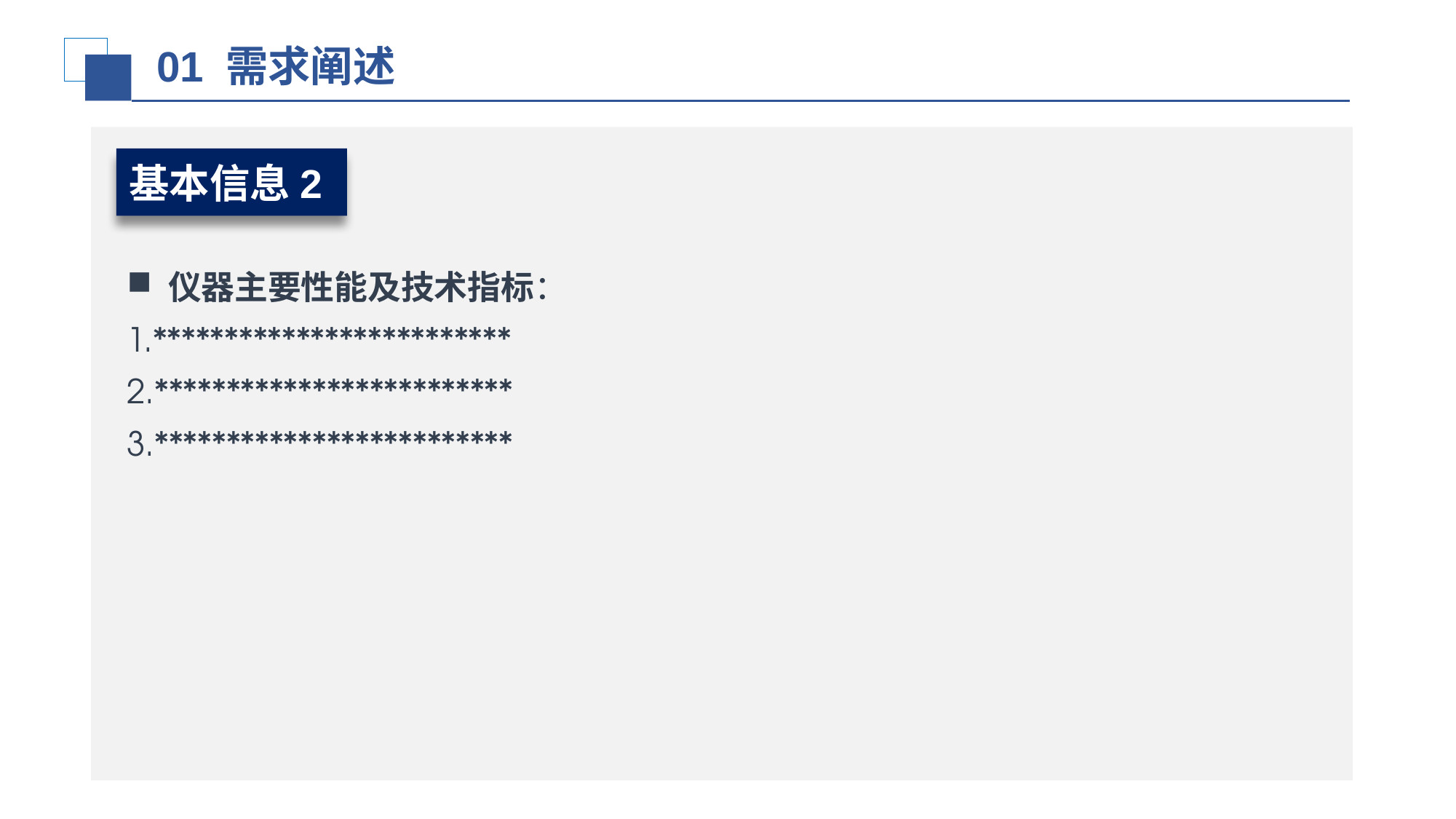

01 需求阐述

基本信息2
仪器主要性能及技术指标：
1.*************************
2.*************************
3.*************************